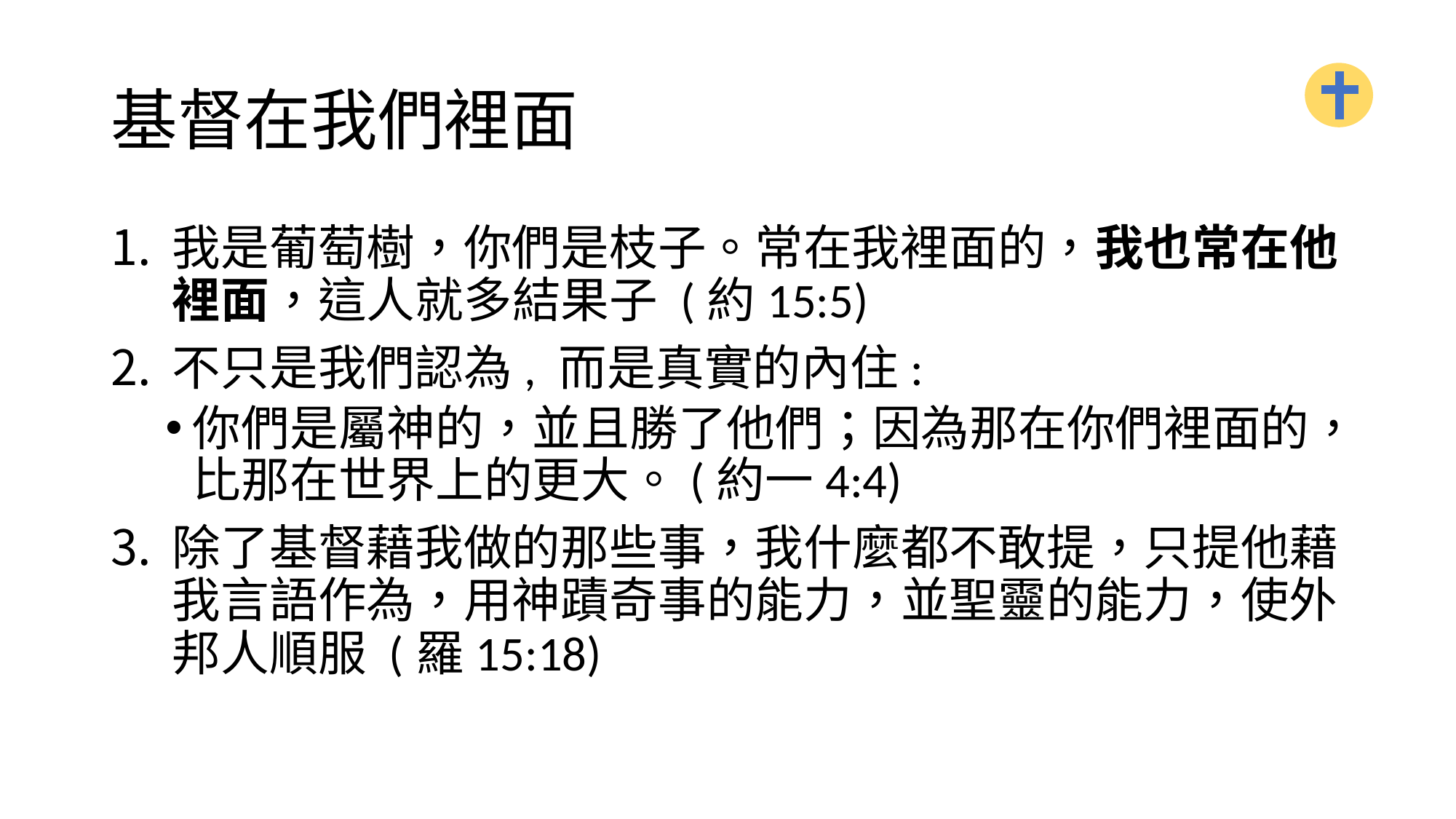

# 基督在我們裡面

我是葡萄樹，你們是枝子。常在我裡面的，我也常在他裡面，這人就多結果子 (約15:5)
不只是我們認為, 而是真實的內住:
你們是屬神的，並且勝了他們；因為那在你們裡面的，比那在世界上的更大。(約一4:4)
除了基督藉我做的那些事，我什麼都不敢提，只提他藉我言語作為，用神蹟奇事的能力，並聖靈的能力，使外邦人順服 (羅15:18)